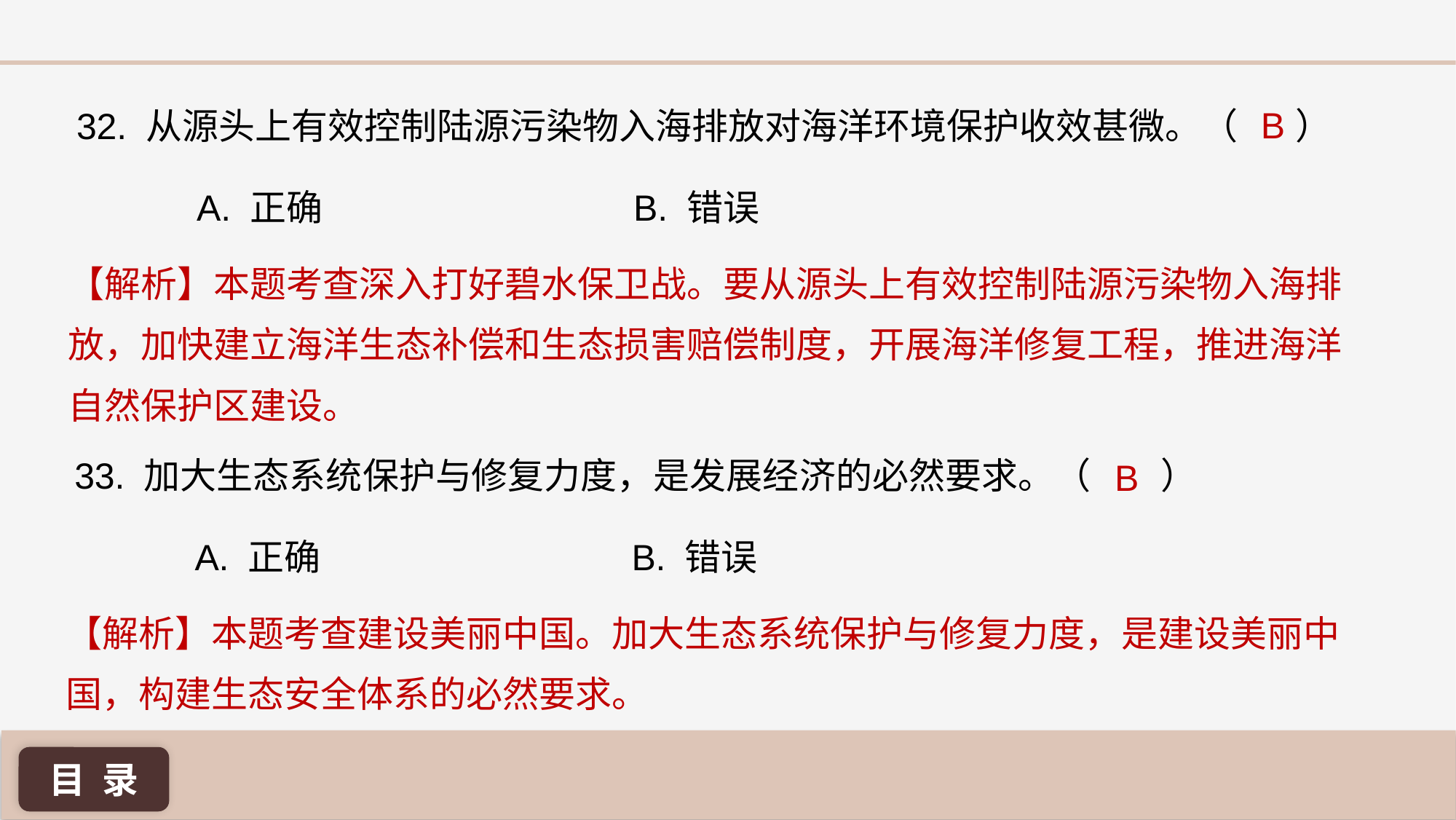

B
32. 从源头上有效控制陆源污染物入海排放对海洋环境保护收效甚微。（       ）
A. 正确 			B. 错误
【解析】本题考查深入打好碧水保卫战。要从源头上有效控制陆源污染物入海排放，加快建立海洋生态补偿和生态损害赔偿制度，开展海洋修复工程，推进海洋自然保护区建设。
B
33. 加大生态系统保护与修复力度，是发展经济的必然要求。（	      ）
A. 正确 			B. 错误
【解析】本题考查建设美丽中国。加大生态系统保护与修复力度，是建设美丽中国，构建生态安全体系的必然要求。